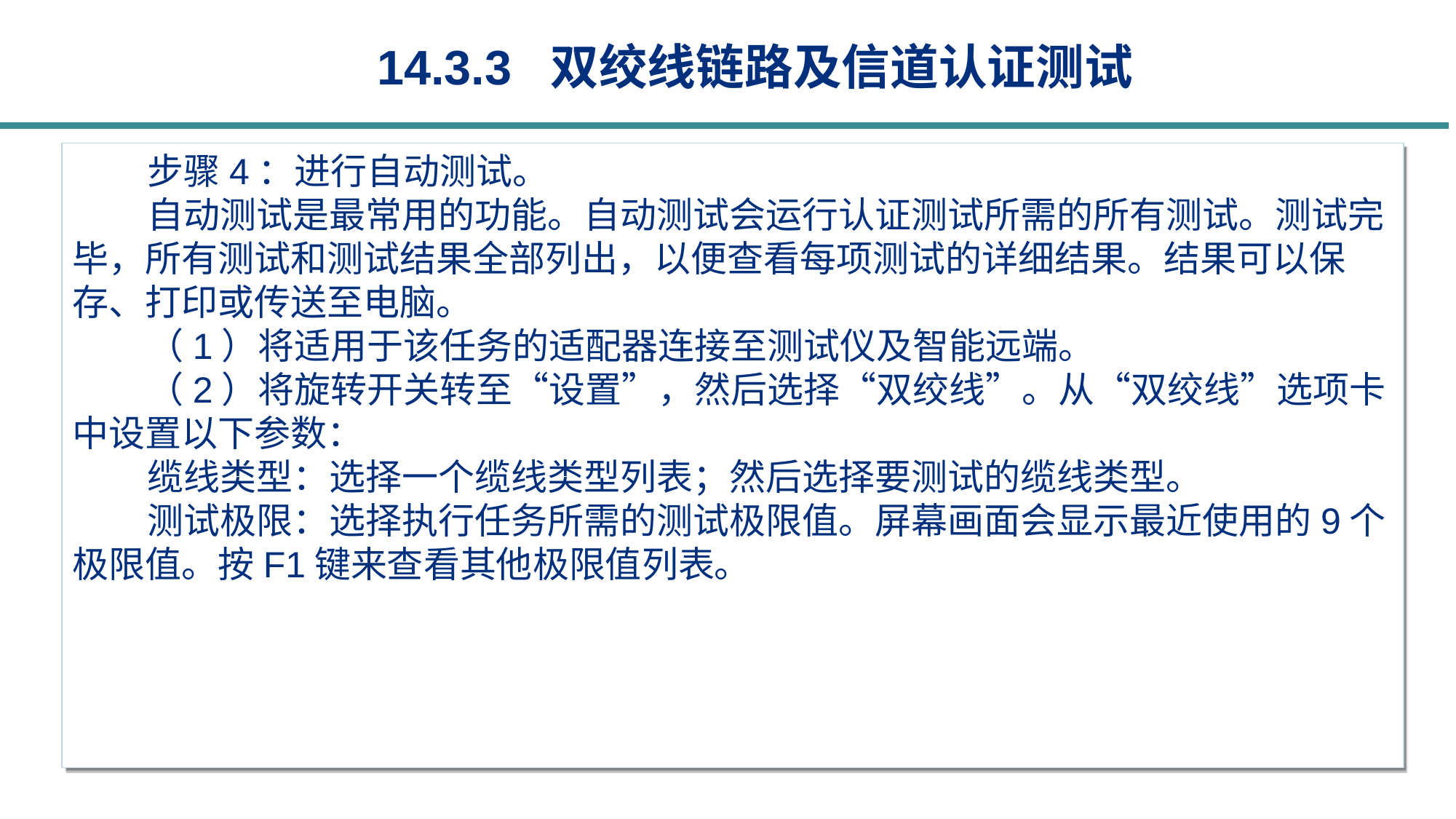

14.3.3  双绞线链路及信道认证测试
步骤4：进行自动测试。
自动测试是最常用的功能。自动测试会运行认证测试所需的所有测试。测试完毕，所有测试和测试结果全部列出，以便查看每项测试的详细结果。结果可以保存、打印或传送至电脑。
（1）将适用于该任务的适配器连接至测试仪及智能远端。
（2）将旋转开关转至“设置”，然后选择“双绞线”。从“双绞线”选项卡中设置以下参数：
缆线类型：选择一个缆线类型列表；然后选择要测试的缆线类型。
测试极限：选择执行任务所需的测试极限值。屏幕画面会显示最近使用的9个极限值。按F1键来查看其他极限值列表。